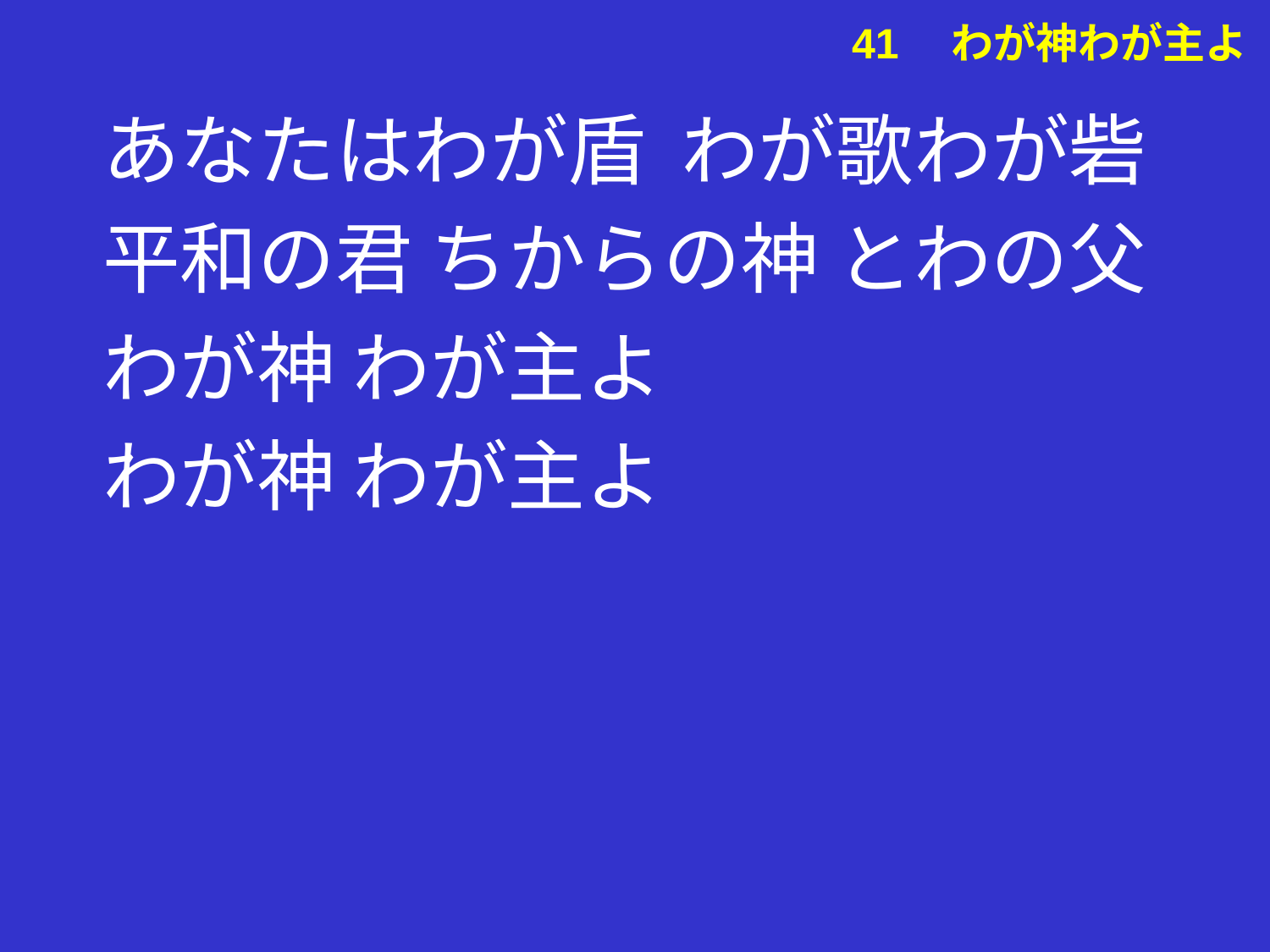

あなたはわが盾  わが歌わが砦
平和の君 ちからの神 とわの父
わが神 わが主よ
わが神 わが主よ
# 41　わが神わが主よ